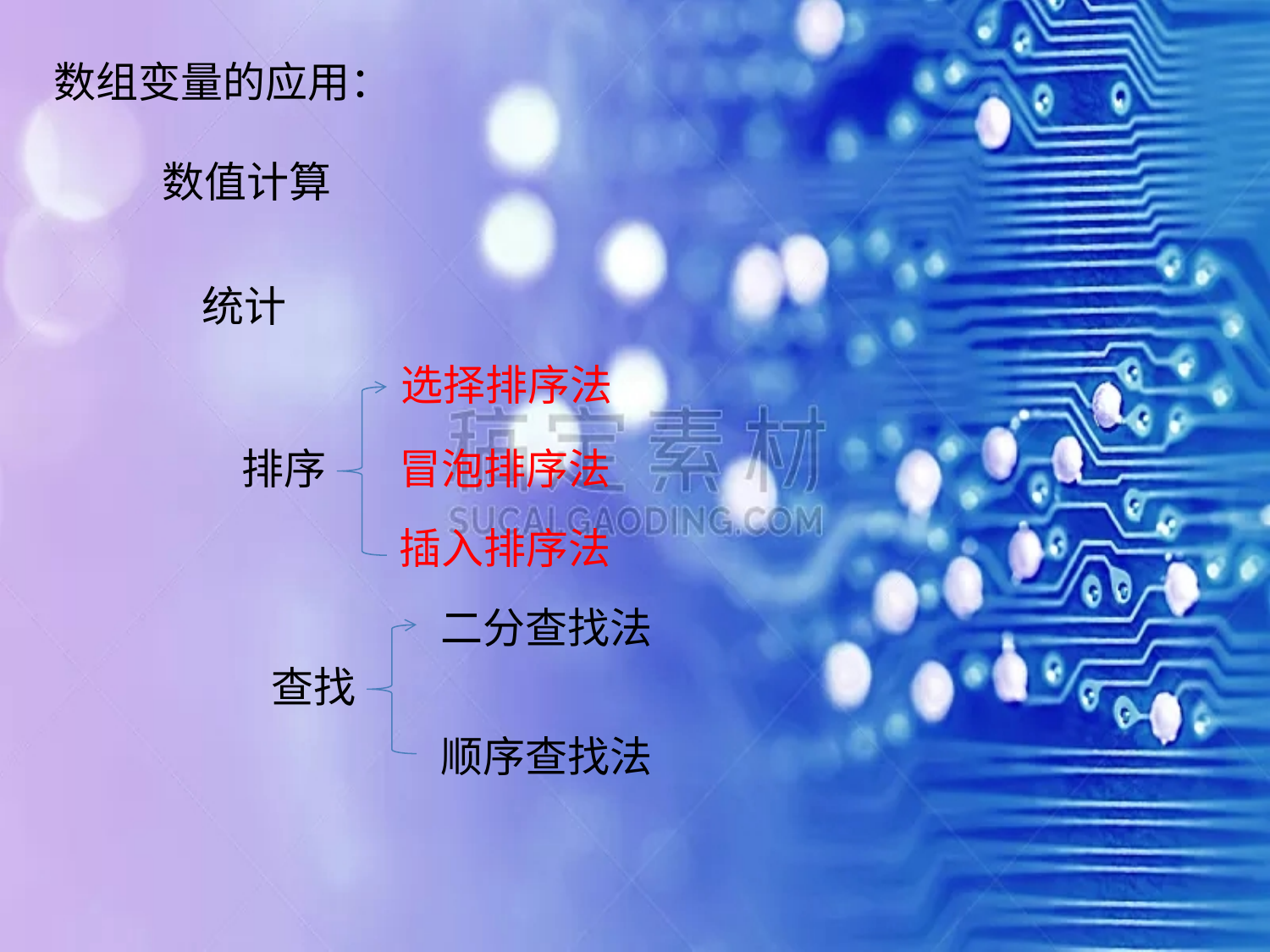

数组变量的应用：
数值计算
统计
选择排序法

排序
冒泡排序法
插入排序法
二分查找法

查找
顺序查找法